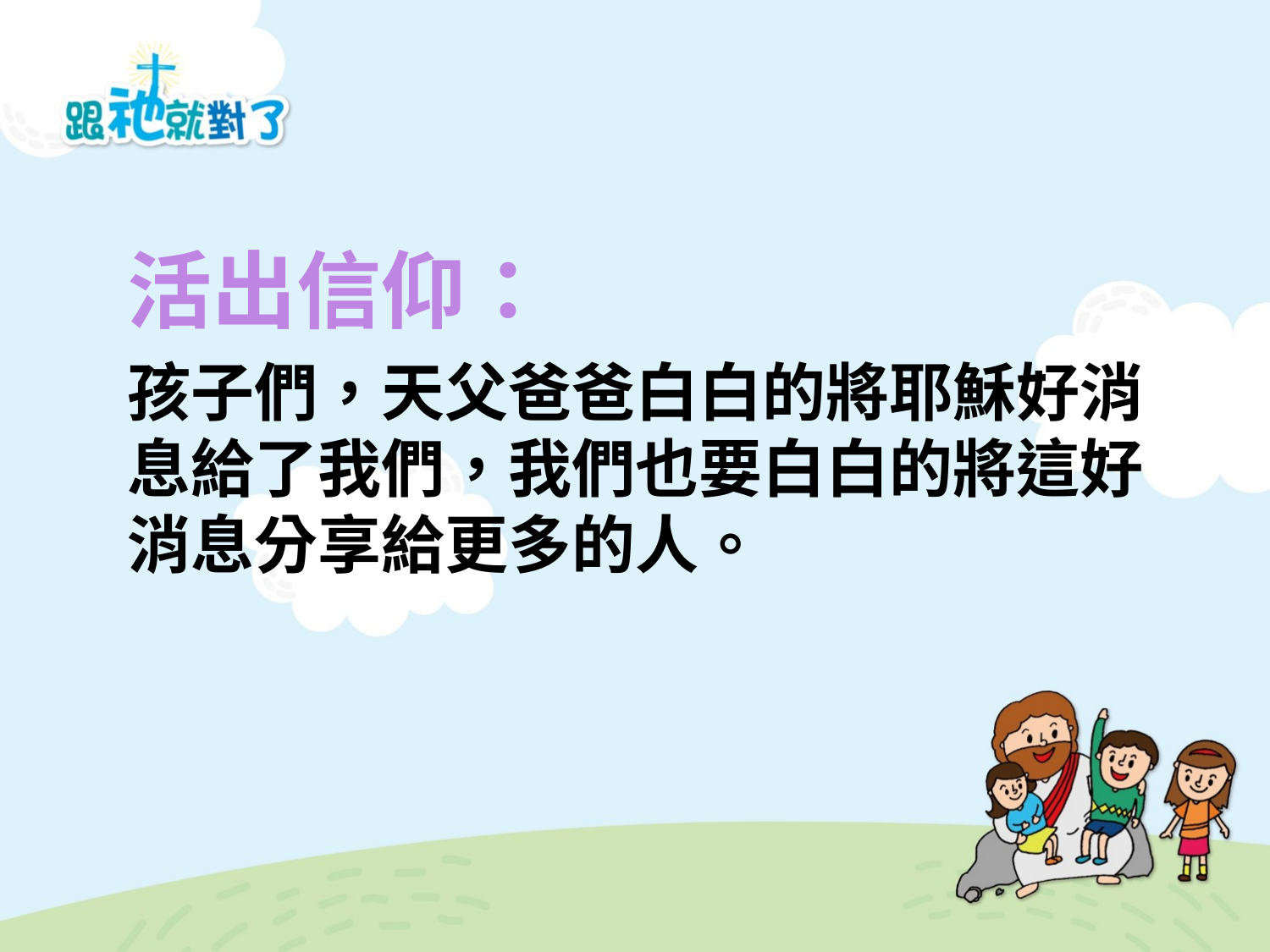

活出信仰：
孩子們，天父爸爸白白的將耶穌好消息給了我們，我們也要白白的將這好消息分享給更多的人。